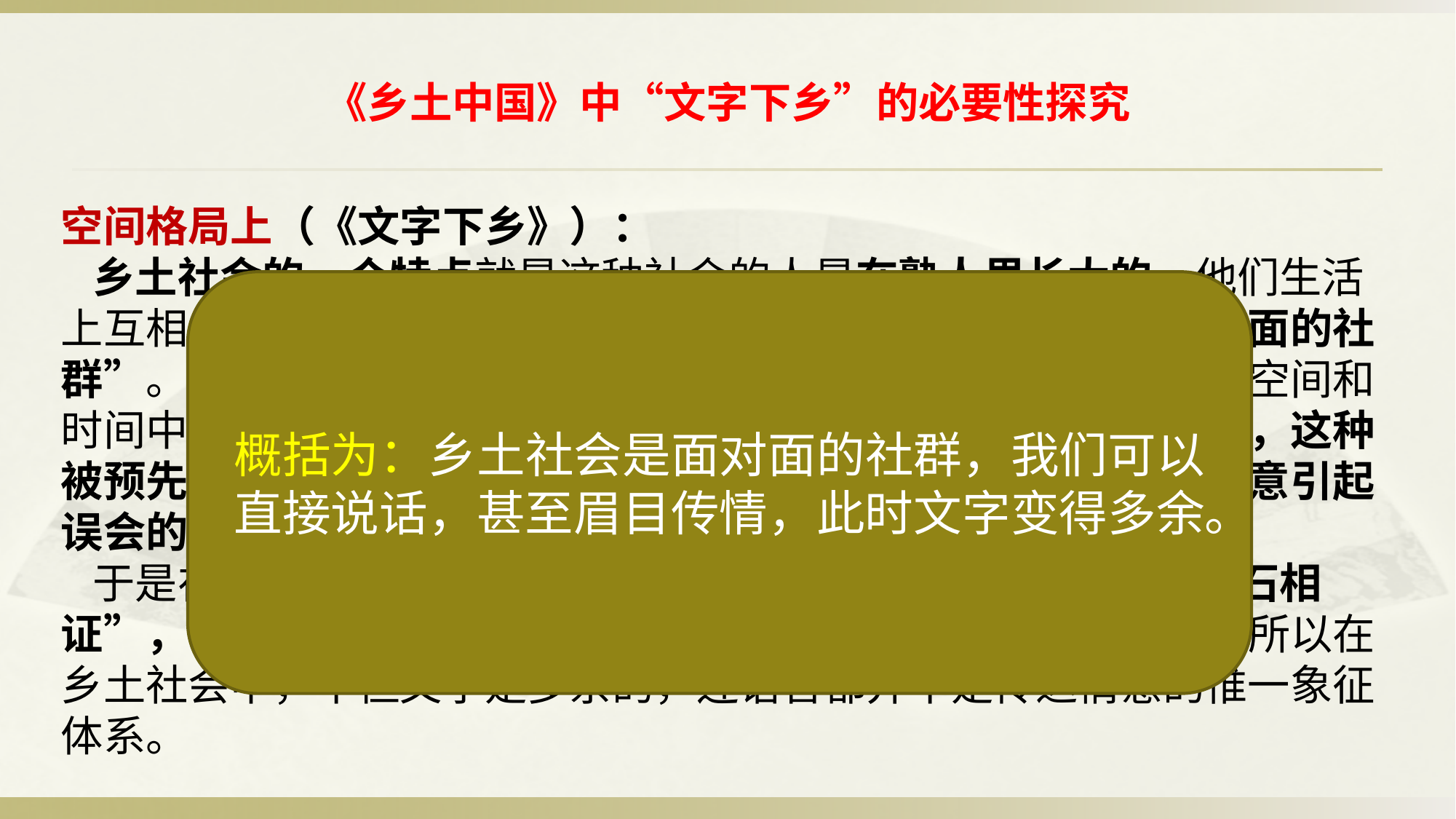

# 《乡土中国》中“文字下乡”的必要性探究
空间格局上（《文字下乡》）：
乡土社会的一个特点就是这种社会的人是在熟人里长大的。他们生活上互相合作的人都是天天见面的。在社会学里我们称之作“面对面的社群”。文字发生之初是“结绳记事”，需要结绳来记事是为了在空间和时间中人和人的接触发生了阻碍。如果是面对面可以直接说话时，这种被预先约好的意义所拘束的记号，不但多余，而且有时会词不达意引起误会的。
于是在熟人中，我们话也少了，我们“眉目传情”，我们“指石相证”，我们抛开了比较间接的象征原料，而求更直接的会意了。所以在乡土社会中，不但文字是多余的，连语言都并不是传达情意的惟一象征体系。

概括为：乡土社会是面对面的社群，我们可以直接说话，甚至眉目传情，此时文字变得多余。